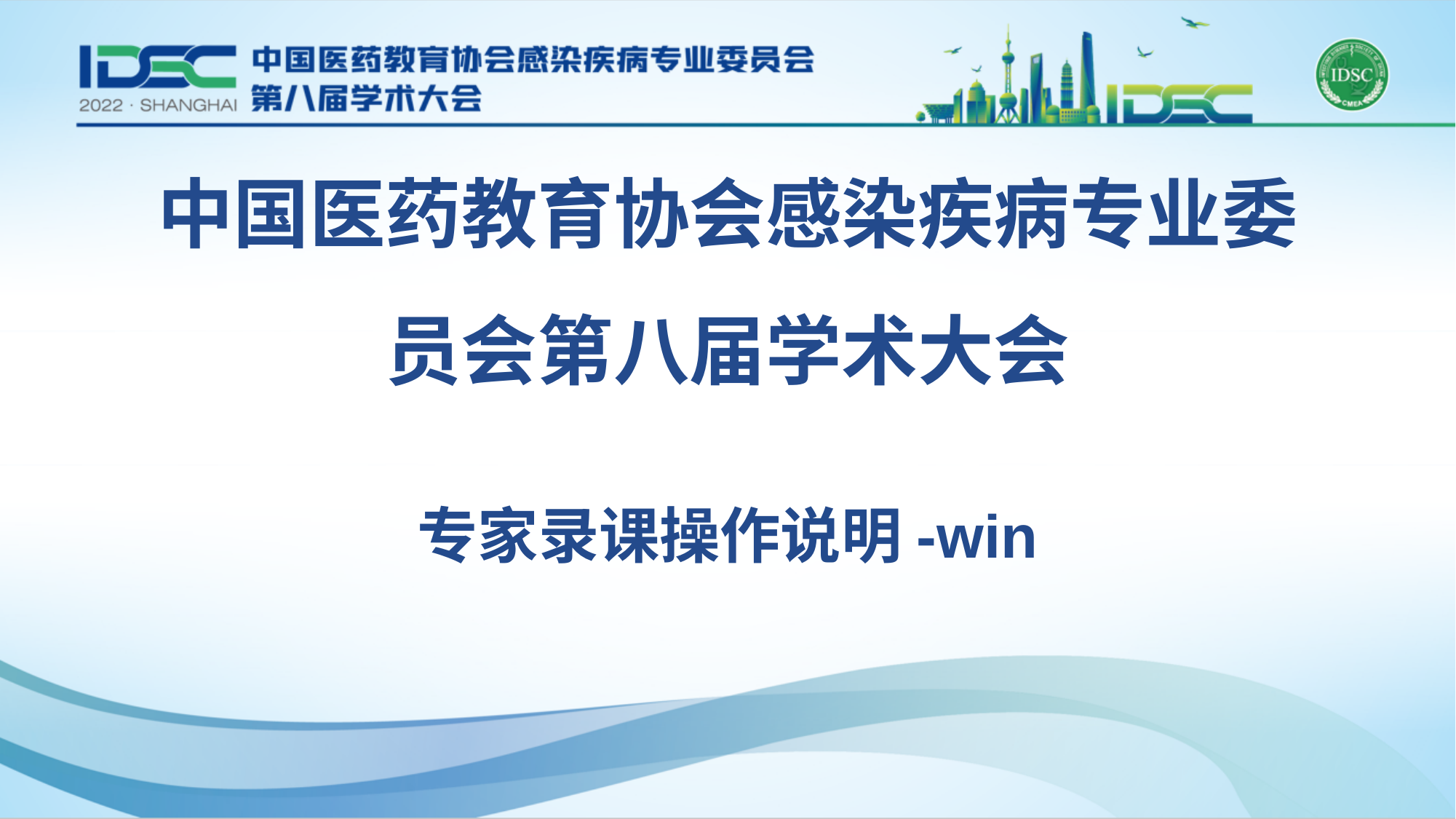

中国医药教育协会感染疾病专业委员会第八届学术大会
专家录课操作说明-win